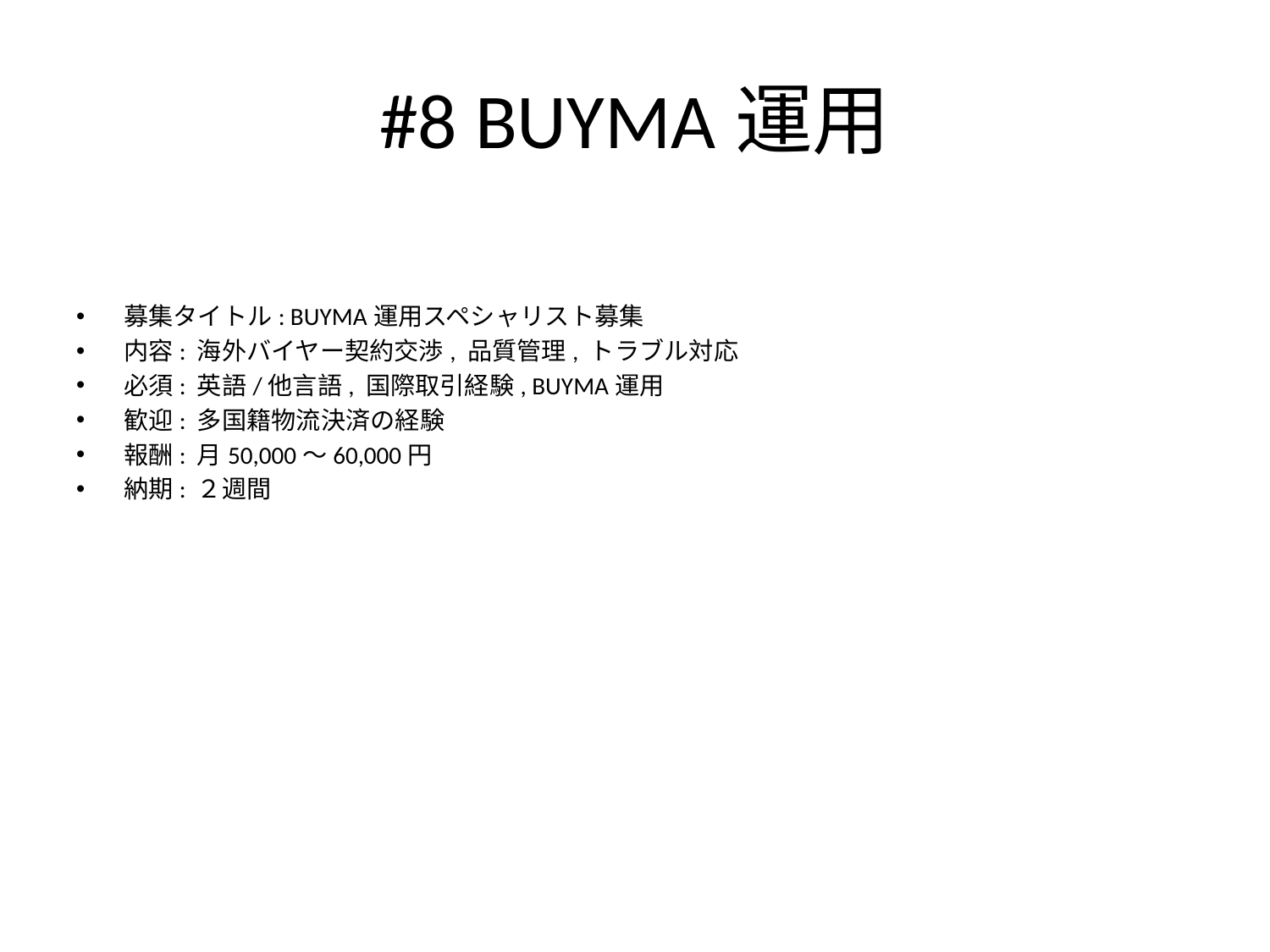

# #8 BUYMA運用

募集タイトル: BUYMA運用スペシャリスト募集
内容: 海外バイヤー契約交渉, 品質管理, トラブル対応
必須: 英語/他言語, 国際取引経験, BUYMA運用
歓迎: 多国籍物流決済の経験
報酬: 月50,000～60,000円
納期: ２週間